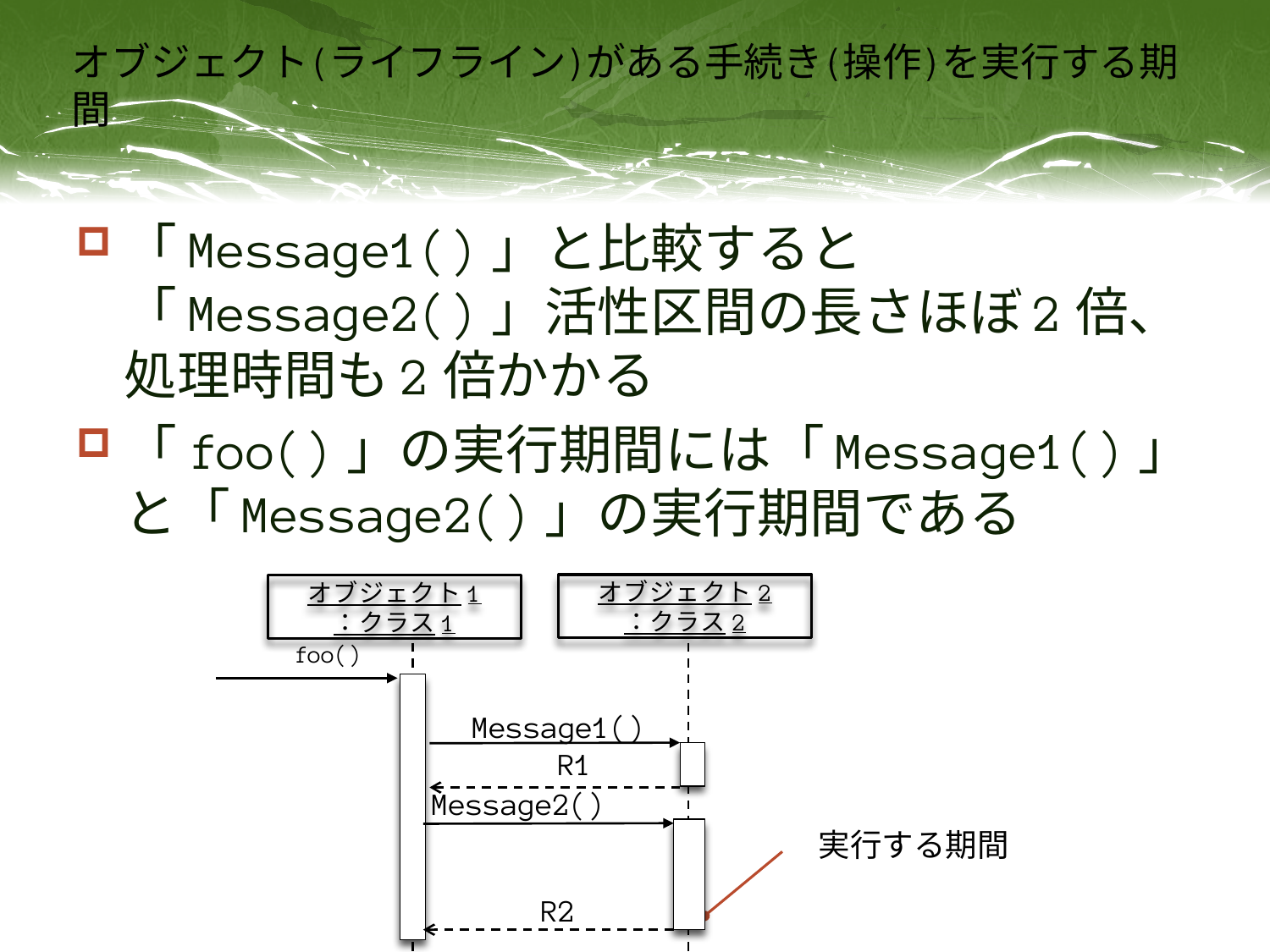

# オブジェクト(ライフライン)がある手続き(操作)を実行する期間
「Message1()」と比較すると「Message2()」活性区間の長さほぼ2倍、処理時間も2倍かかる
「foo()」の実行期間には「Message1()」と「Message2()」の実行期間である

オブジェクト2
：クラス2
オブジェクト1
：クラス1
foo()
実行する期間

R1

Message1()

Message2()
R2